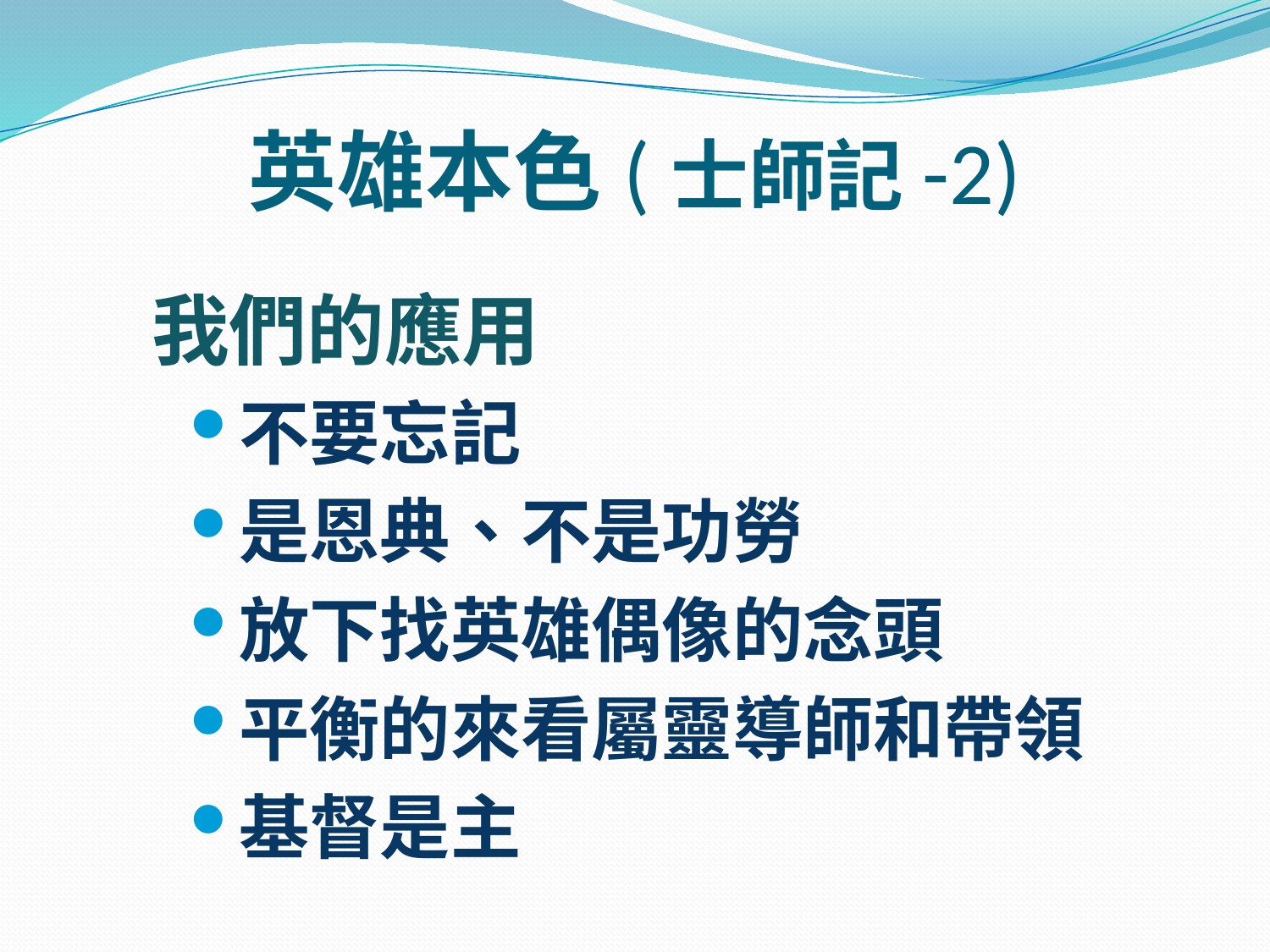

# 英雄本色(士師記-2)
我們的應用
不要忘記
是恩典、不是功勞
放下找英雄偶像的念頭
平衡的來看屬靈導師和帶領
基督是主